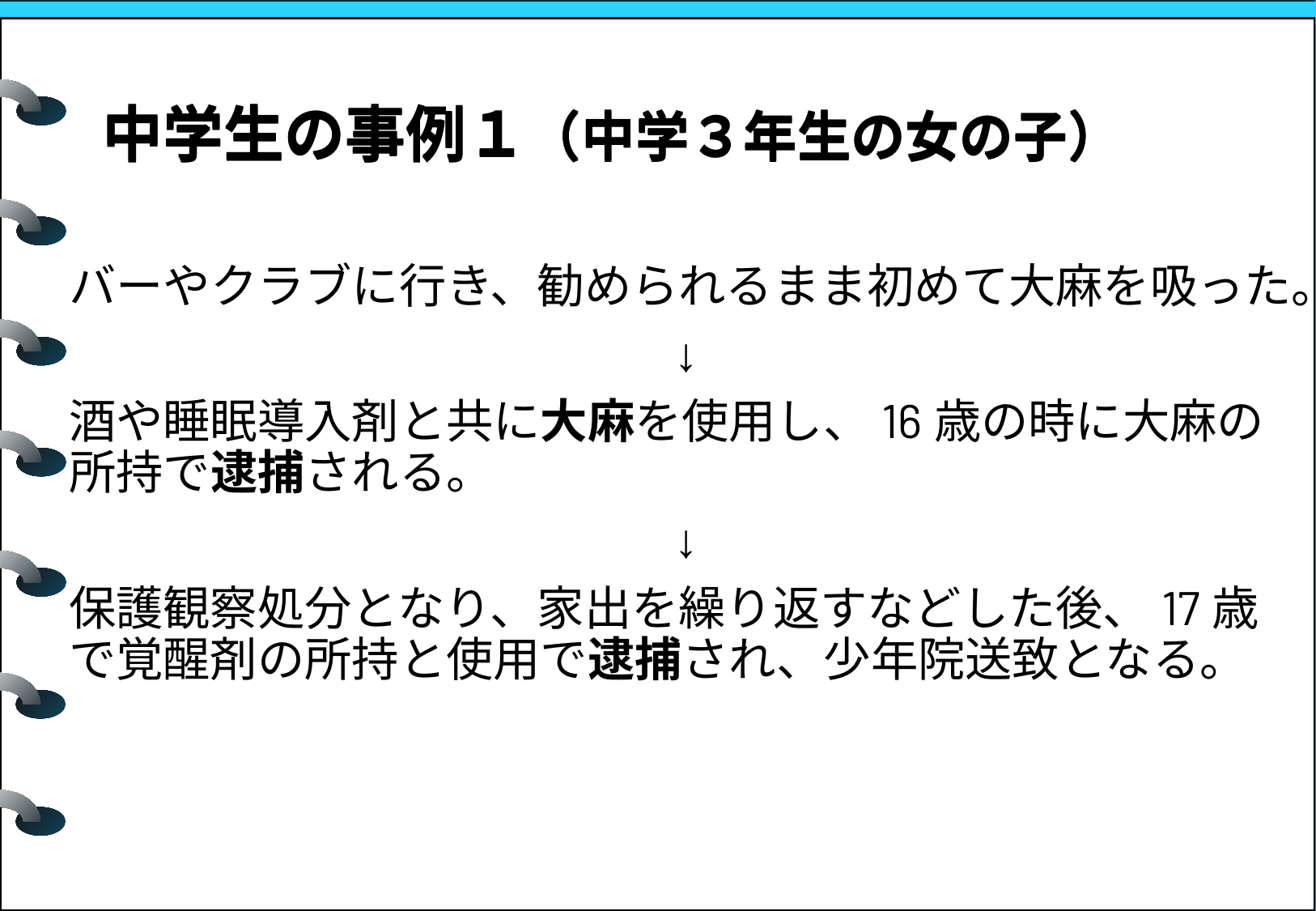

# 中学生の事例​１（中学３年生の女の子）
中学生の事例​１（中学３年生の女の子）
バーやクラブに行き、勧められるまま初めて大麻を吸った。
↓
酒や睡眠導入剤と共に大麻を使用し、16歳の時に大麻の所持で逮捕される。
↓
保護観察処分となり、家出を繰り返すなどした後、17歳で覚醒剤の所持と使用で逮捕され、少年院送致となる。